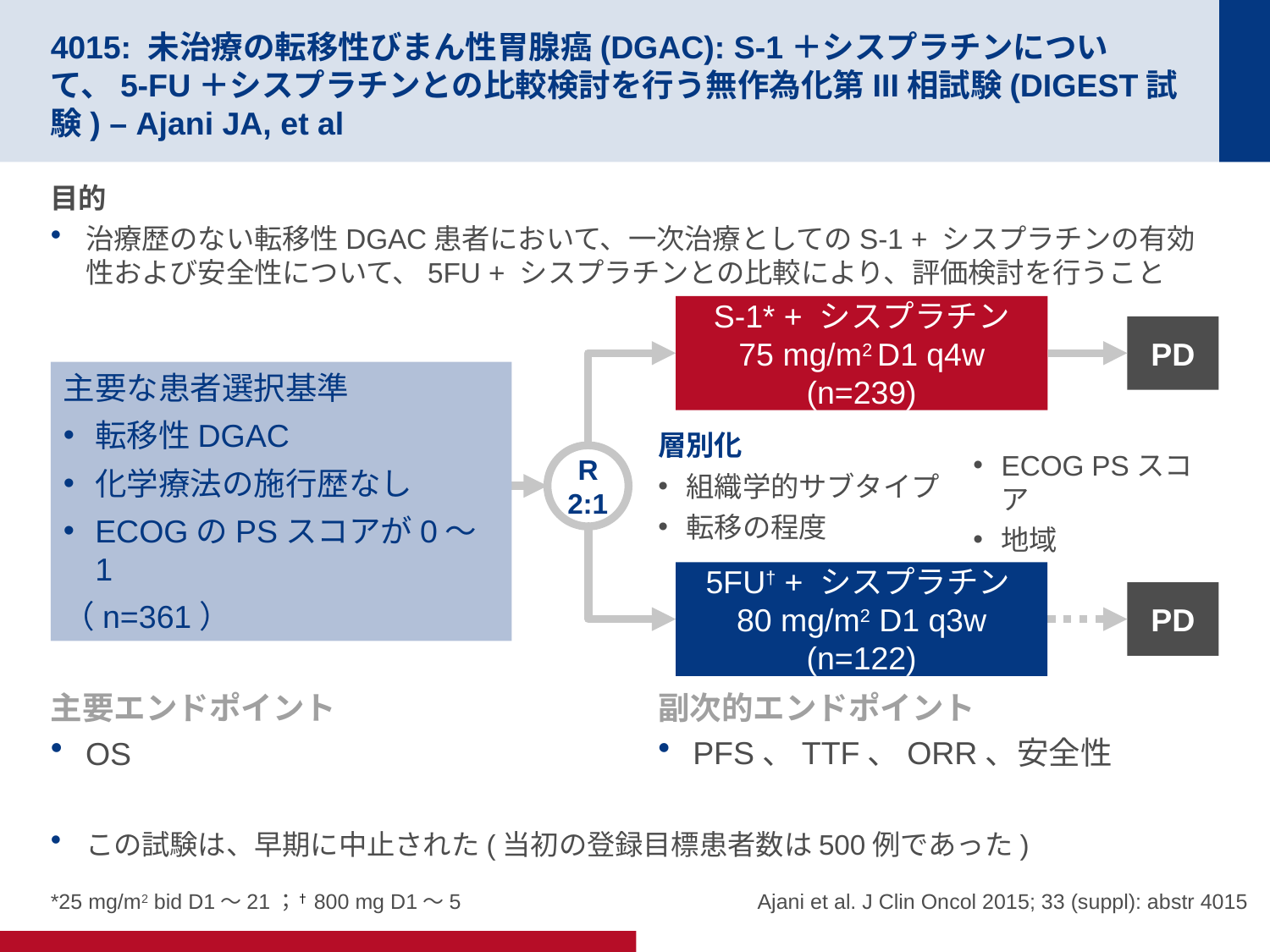

# 4015: 未治療の転移性びまん性胃腺癌(DGAC): S-1＋シスプラチンについて、5-FU＋シスプラチンとの比較検討を行う無作為化第III相試験(DIGEST試験) – Ajani JA, et al
目的
治療歴のない転移性DGAC患者において、一次治療としてのS-1 + シスプラチンの有効性および安全性について、5FU + シスプラチンとの比較により、評価検討を行うこと

この試験は、早期に中止された(当初の登録目標患者数は500例であった)
S-1* + シスプラチン
75 mg/m2 D1 q4w (n=239)
PD
主要な患者選択基準
転移性DGAC
化学療法の施行歴なし
ECOGのPSスコアが0～1
（n=361）

ECOG PSスコア
地域
層別化
組織学的サブタイプ
転移の程度
R
2:1
5FU† + シスプラチン
80 mg/m2 D1 q3w
(n=122)
PD
主要エンドポイント
OS

副次的エンドポイント
PFS、TTF、ORR、安全性
*25 mg/m2 bid D1～21；†800 mg D1～5
Ajani et al. J Clin Oncol 2015; 33 (suppl): abstr 4015